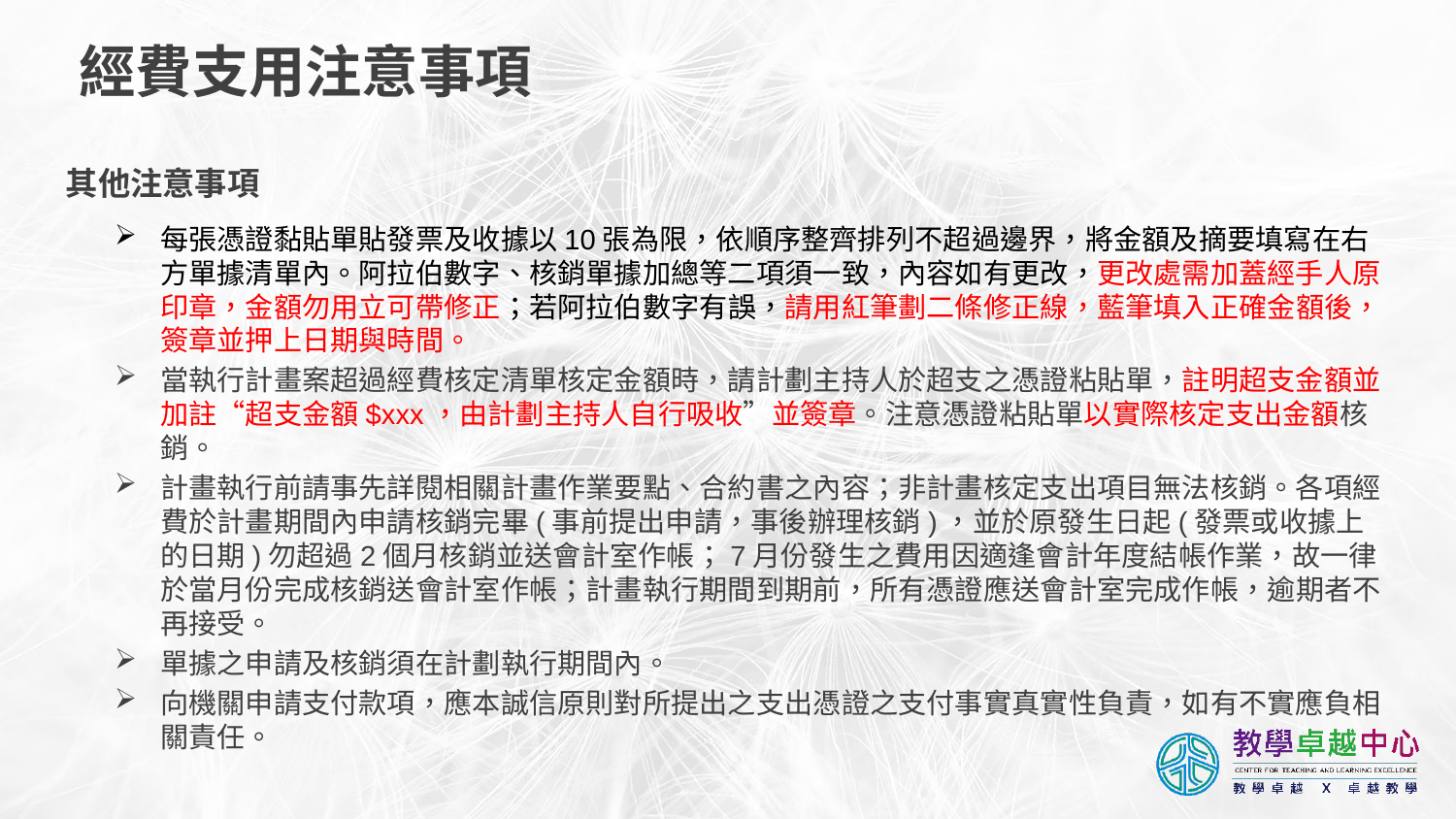

# 經費支用注意事項
其他注意事項
每張憑證黏貼單貼發票及收據以10張為限，依順序整齊排列不超過邊界，將金額及摘要填寫在右方單據清單內。阿拉伯數字、核銷單據加總等二項須一致，內容如有更改，更改處需加蓋經手人原印章，金額勿用立可帶修正；若阿拉伯數字有誤，請用紅筆劃二條修正線，藍筆填入正確金額後，簽章並押上日期與時間。
當執行計畫案超過經費核定清單核定金額時，請計劃主持人於超支之憑證粘貼單，註明超支金額並加註“超支金額$xxx，由計劃主持人自行吸收”並簽章。注意憑證粘貼單以實際核定支出金額核銷。
計畫執行前請事先詳閱相關計畫作業要點、合約書之內容；非計畫核定支出項目無法核銷。各項經費於計畫期間內申請核銷完畢(事前提出申請，事後辦理核銷)，並於原發生日起(發票或收據上的日期)勿超過2個月核銷並送會計室作帳；7月份發生之費用因適逢會計年度結帳作業，故一律於當月份完成核銷送會計室作帳；計畫執行期間到期前，所有憑證應送會計室完成作帳，逾期者不再接受。
單據之申請及核銷須在計劃執行期間內。
向機關申請支付款項，應本誠信原則對所提出之支出憑證之支付事實真實性負責，如有不實應負相關責任。